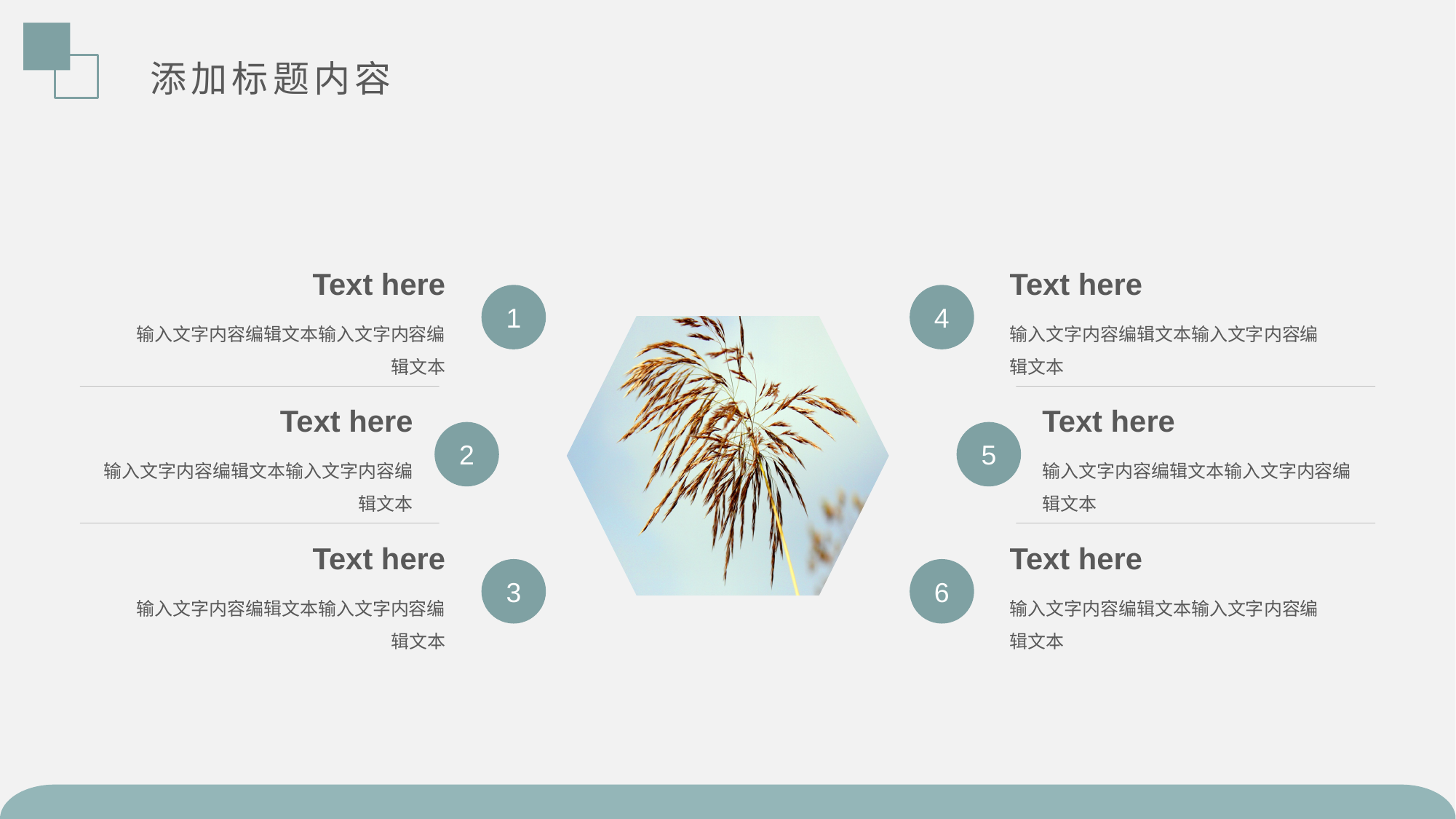

添加标题内容
Text here
输入文字内容编辑文本输入文字内容编辑文本
Text here
输入文字内容编辑文本输入文字内容编辑文本
1
4
2
5
3
6

Text here
输入文字内容编辑文本输入文字内容编辑文本
Text here
输入文字内容编辑文本输入文字内容编辑文本
Text here
输入文字内容编辑文本输入文字内容编辑文本
Text here
输入文字内容编辑文本输入文字内容编辑文本